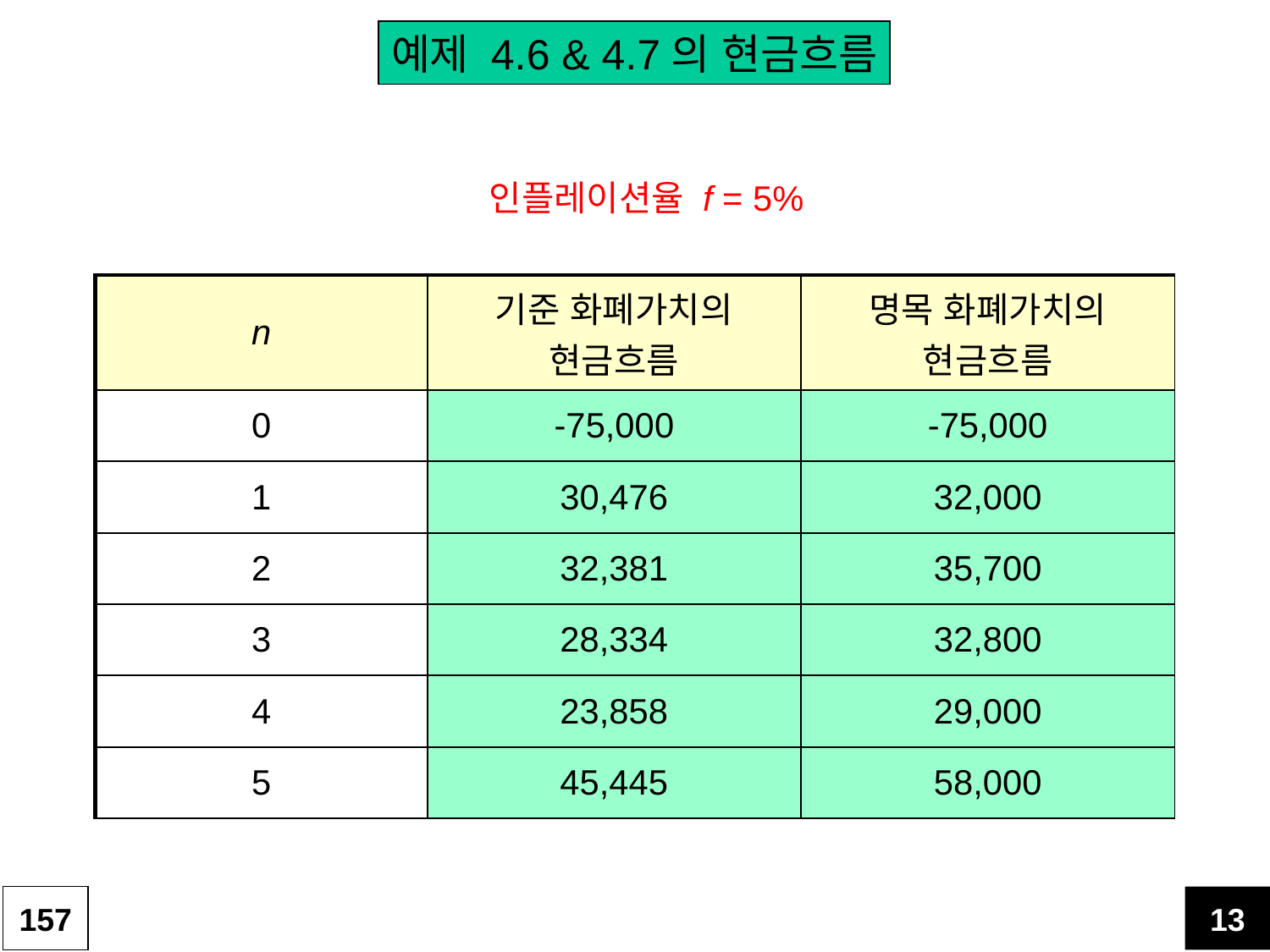

예제 4.6 & 4.7의 현금흐름
인플레이션율 f = 5%
| n | 기준 화폐가치의 현금흐름 | 명목 화폐가치의 현금흐름 |
| --- | --- | --- |
| 0 | -75,000 | -75,000 |
| 1 | 30,476 | 32,000 |
| 2 | 32,381 | 35,700 |
| 3 | 28,334 | 32,800 |
| 4 | 23,858 | 29,000 |
| 5 | 45,445 | 58,000 |
157
13